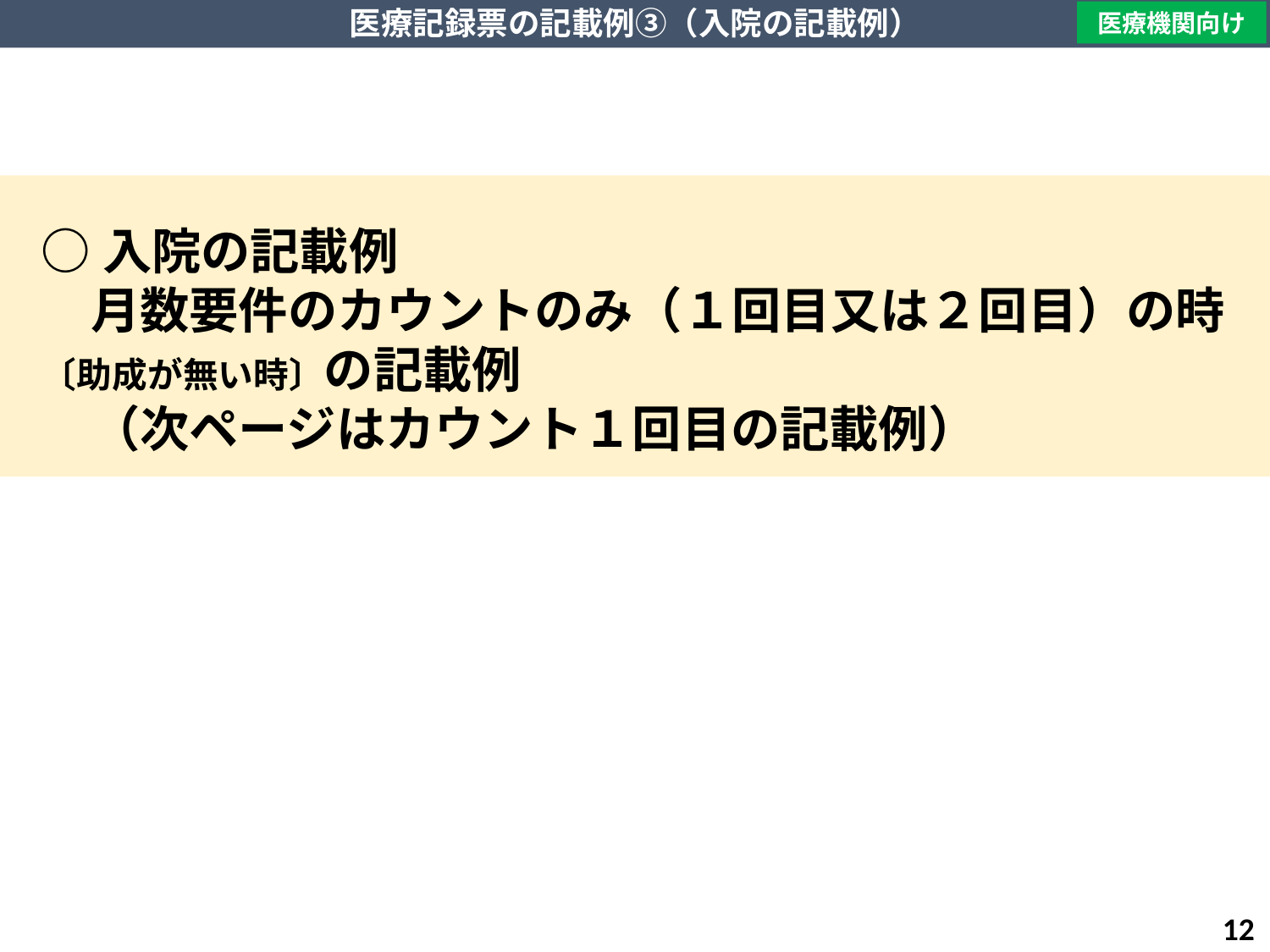

医療記録票の記載例③（入院の記載例）
医療機関向け

○入院の記載例
　月数要件のカウントのみ（１回目又は２回目）の時〔助成が無い時〕の記載例
　（次ページはカウント１回目の記載例）
12